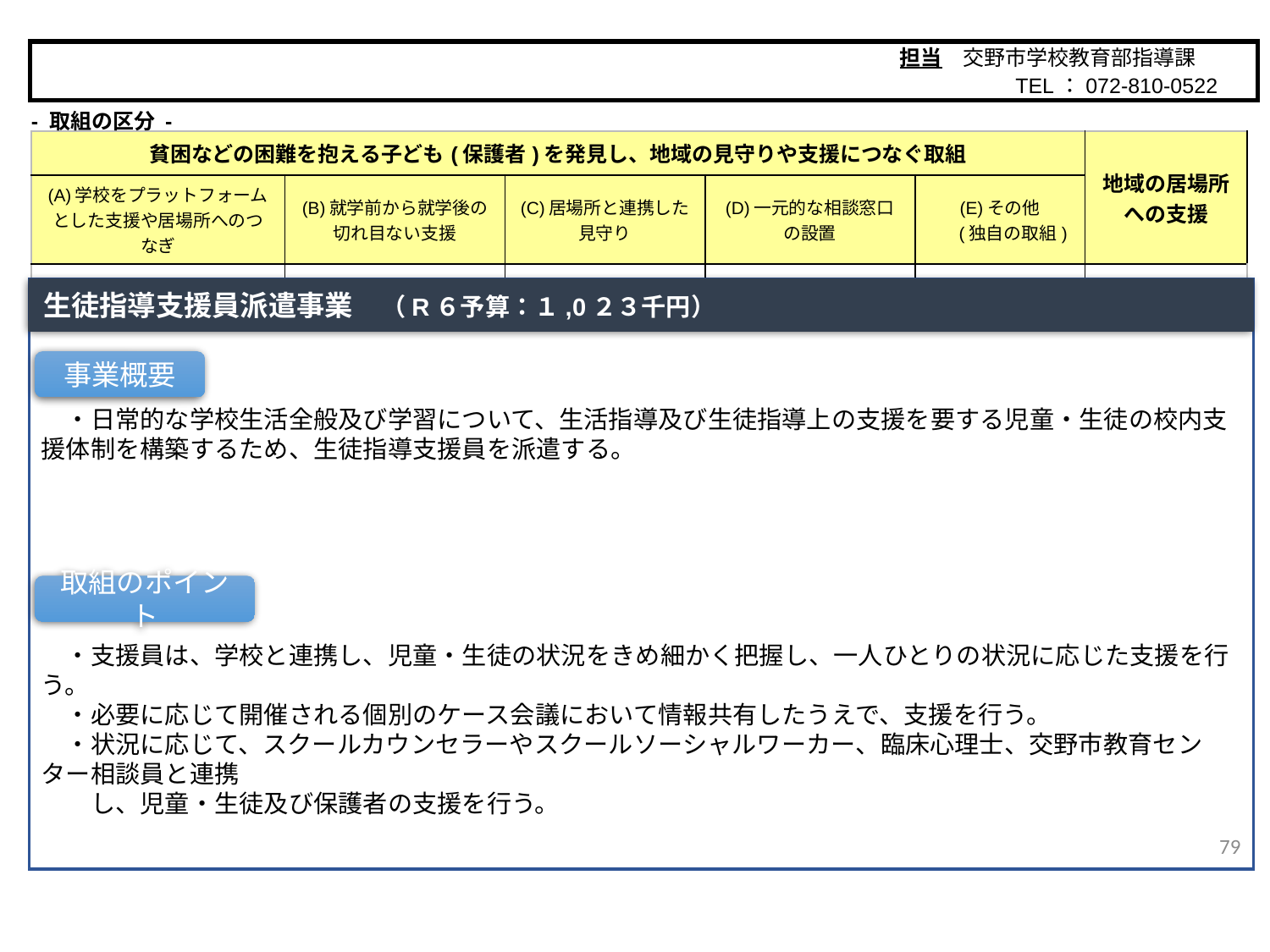

担当　交野市学校教育部指導課
　　　　　 TEL：072-810-0522

交野市
- 取組の区分 -
| 貧困などの困難を抱える子ども(保護者)を発見し、地域の見守りや支援につなぐ取組 |  |  |  |  | 地域の居場所 への支援 |
| --- | --- | --- | --- | --- | --- |
| (A)学校をプラットフォームとした支援や居場所へのつなぎ | (B)就学前から就学後の 切れ目ない支援 | (C)居場所と連携した 見守り | (D)一元的な相談窓口 の設置 | (E)その他 　 (独自の取組) |  |
| ○ |  |  |  |  |  |

　・日常的な学校生活全般及び学習について、生活指導及び生徒指導上の支援を要する児童・生徒の校内支援体制を構築するため、生徒指導支援員を派遣する。

　・支援員は、学校と連携し、児童・生徒の状況をきめ細かく把握し、一人ひとりの状況に応じた支援を行う。
　・必要に応じて開催される個別のケース会議において情報共有したうえで、支援を行う。
　・状況に応じて、スクールカウンセラーやスクールソーシャルワーカー、臨床心理士、交野市教育センター相談員と連携
　　し、児童・生徒及び保護者の支援を行う。

生徒指導支援員派遣事業　（R６予算：１,0２３千円）
事業概要
取組のポイント
79